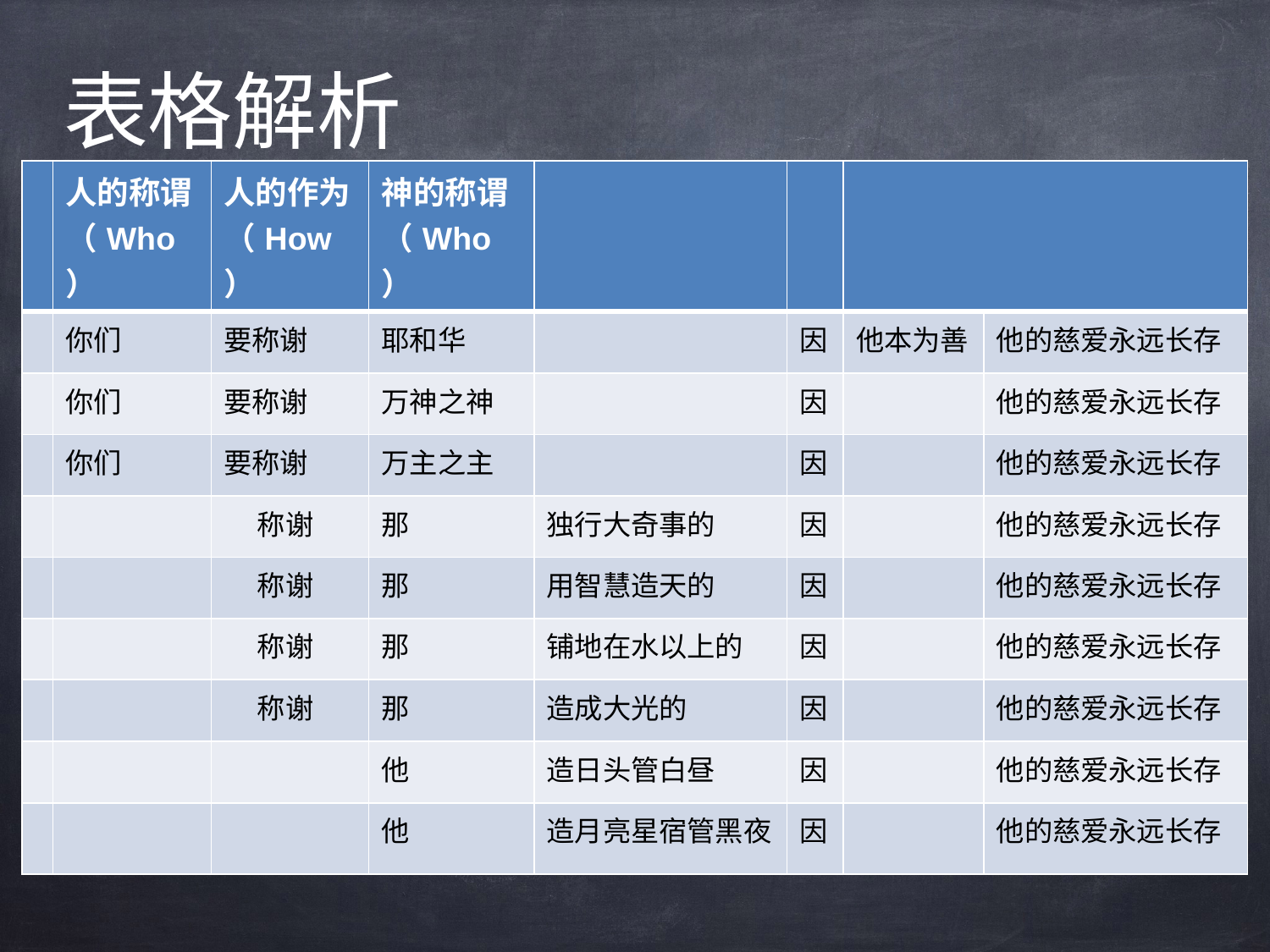

# 表格解析

|  | 人的称谓（Who） | 人的作为（How） | 神的称谓（Who） |  |  |  |  |
| --- | --- | --- | --- | --- | --- | --- | --- |
|  | 你们 | 要称谢 | 耶和华 |  | 因 | 他本为善 | 他的慈爱永远长存 |
|  | 你们 | 要称谢 | 万神之神 |  | 因 |  | 他的慈爱永远长存 |
|  | 你们 | 要称谢 | 万主之主 |  | 因 |  | 他的慈爱永远长存 |
|  |  | 称谢 | 那 | 独行大奇事的 | 因 |  | 他的慈爱永远长存 |
|  |  | 称谢 | 那 | 用智慧造天的 | 因 |  | 他的慈爱永远长存 |
|  |  | 称谢 | 那 | 铺地在水以上的 | 因 |  | 他的慈爱永远长存 |
|  |  | 称谢 | 那 | 造成大光的 | 因 |  | 他的慈爱永远长存 |
|  |  |  | 他 | 造日头管白昼 | 因 |  | 他的慈爱永远长存 |
|  |  |  | 他 | 造月亮星宿管黑夜 | 因 |  | 他的慈爱永远长存 |